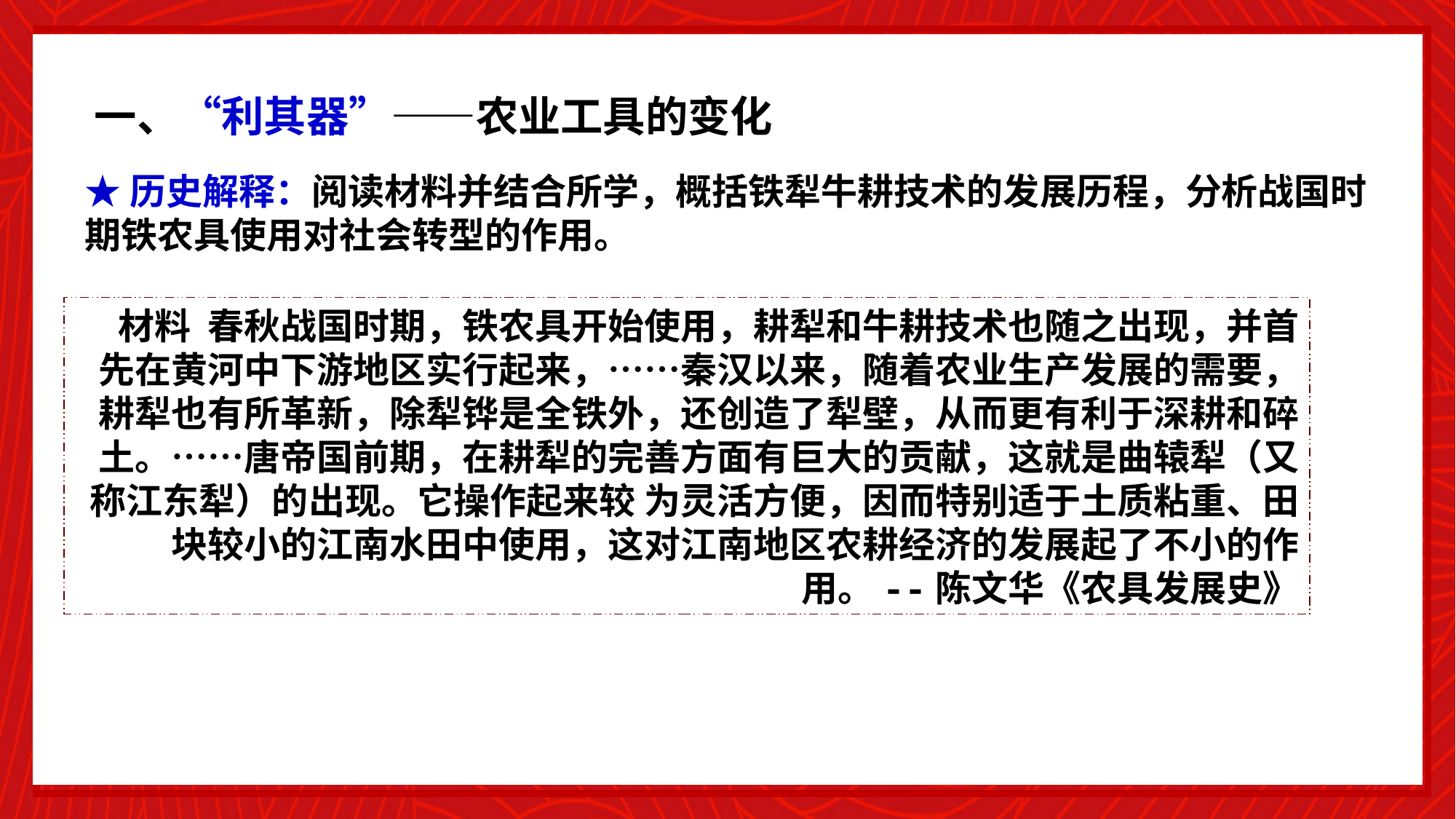

一、“利其器”——农业工具的变化
★历史解释：阅读材料并结合所学，概括铁犁牛耕技术的发展历程，分析战国时期铁农具使用对社会转型的作用。
材料  春秋战国时期，铁农具开始使用，耕犁和牛耕技术也随之出现，并首先在黄河中下游地区实行起来，……秦汉以来，随着农业生产发展的需要，耕犁也有所革新，除犁铧是全铁外，还创造了犁壁，从而更有利于深耕和碎土。……唐帝国前期，在耕犁的完善方面有巨大的贡献，这就是曲辕犁（又称江东犁）的出现。它操作起来较 为灵活方便，因而特别适于土质粘重、田块较小的江南水田中使用，这对江南地区农耕经济的发展起了不小的作用。--陈文华《农具发展史》